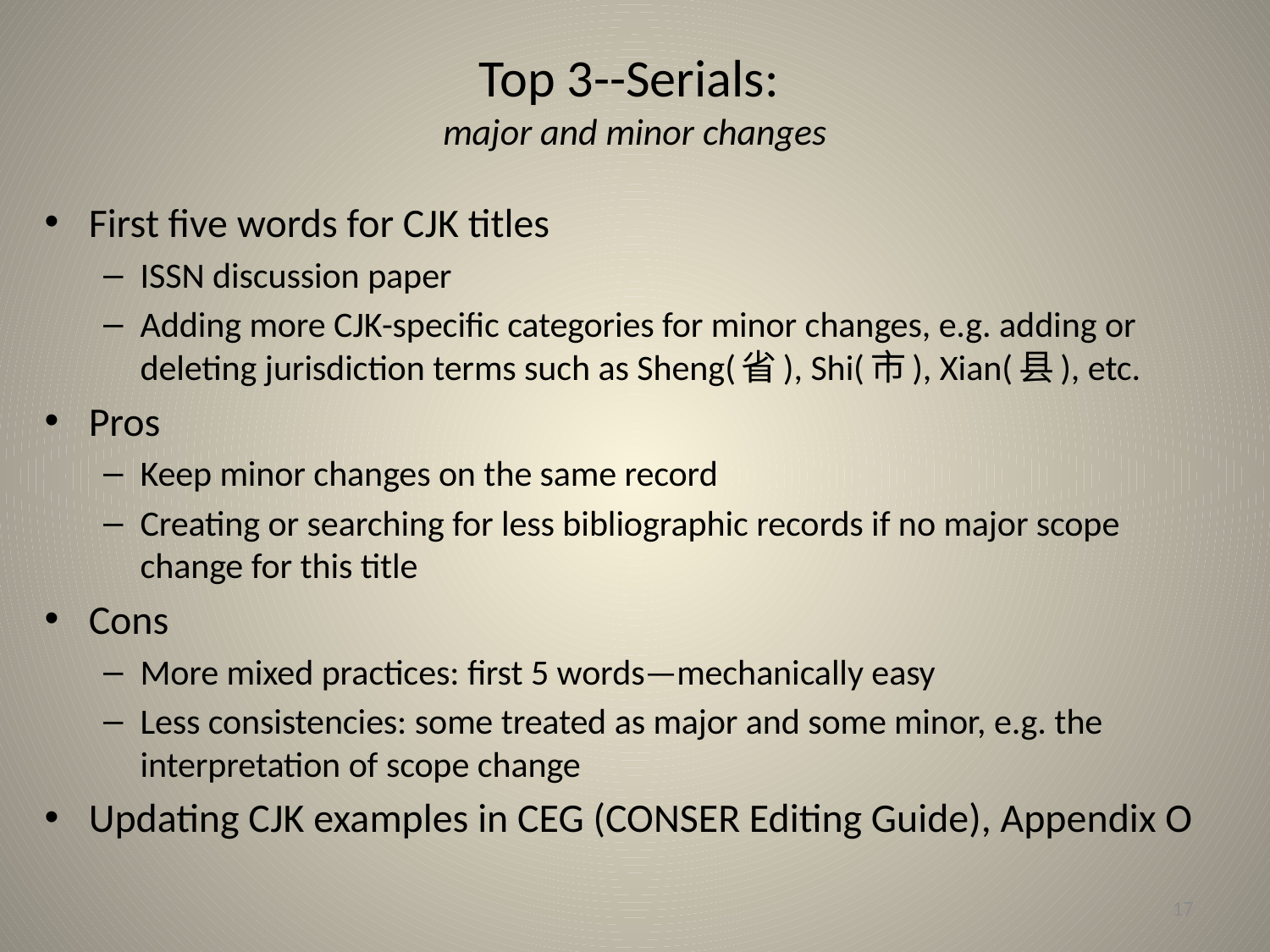

# Top 3--Serials: major and minor changes
First five words for CJK titles
ISSN discussion paper
Adding more CJK-specific categories for minor changes, e.g. adding or deleting jurisdiction terms such as Sheng(省), Shi(市), Xian(县), etc.
Pros
Keep minor changes on the same record
Creating or searching for less bibliographic records if no major scope change for this title
Cons
More mixed practices: first 5 words—mechanically easy
Less consistencies: some treated as major and some minor, e.g. the interpretation of scope change
Updating CJK examples in CEG (CONSER Editing Guide), Appendix O

17